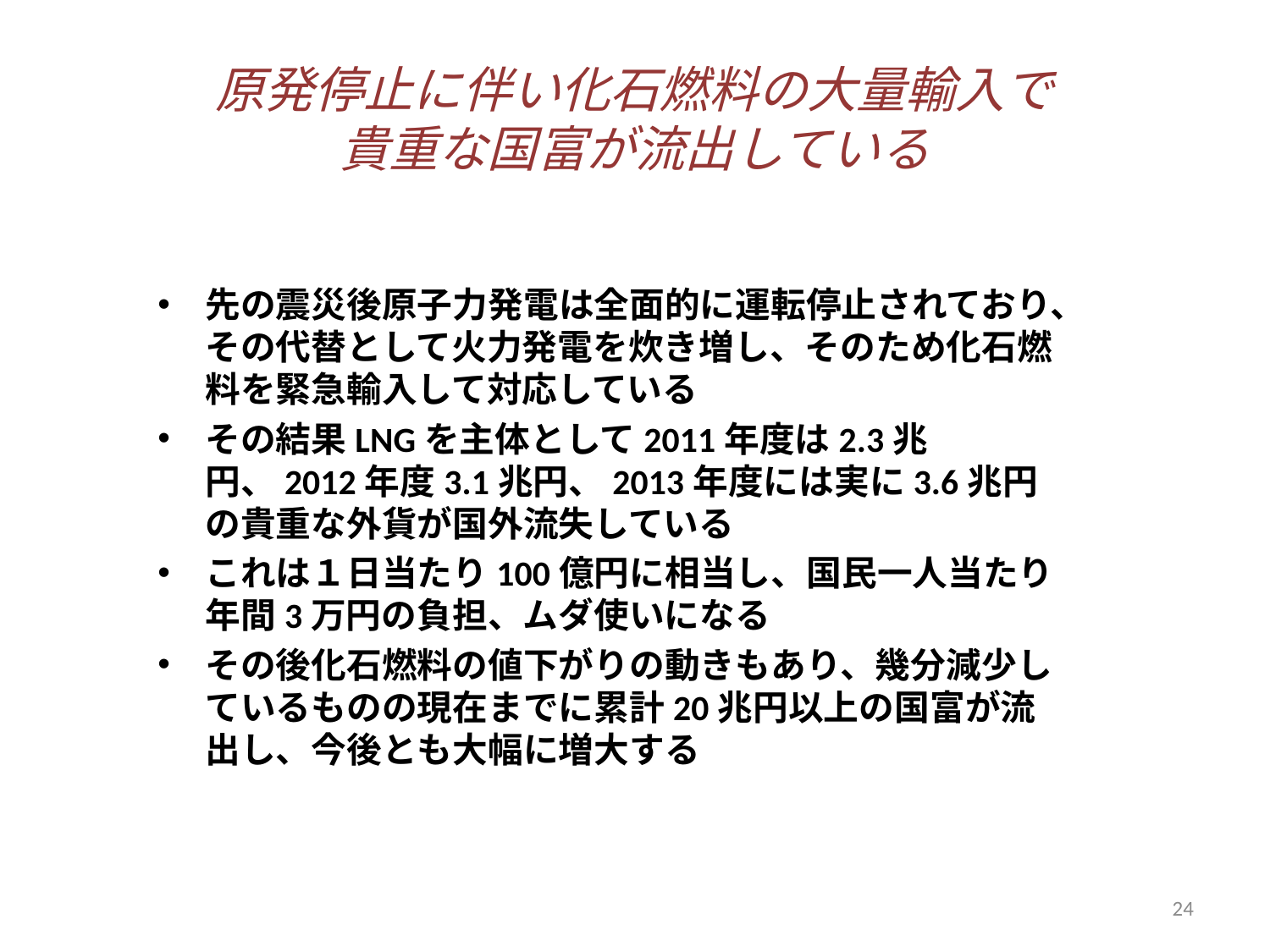

# 原発停止に伴い化石燃料の大量輸入で 貴重な国富が流出している
先の震災後原子力発電は全面的に運転停止されており、その代替として火力発電を炊き増し、そのため化石燃料を緊急輸入して対応している
その結果LNGを主体として2011年度は2.3兆円、2012年度3.1兆円、2013年度には実に3.6兆円の貴重な外貨が国外流失している
これは１日当たり100億円に相当し、国民一人当たり年間3万円の負担、ムダ使いになる
その後化石燃料の値下がりの動きもあり、幾分減少しているものの現在までに累計20兆円以上の国富が流出し、今後とも大幅に増大する
24